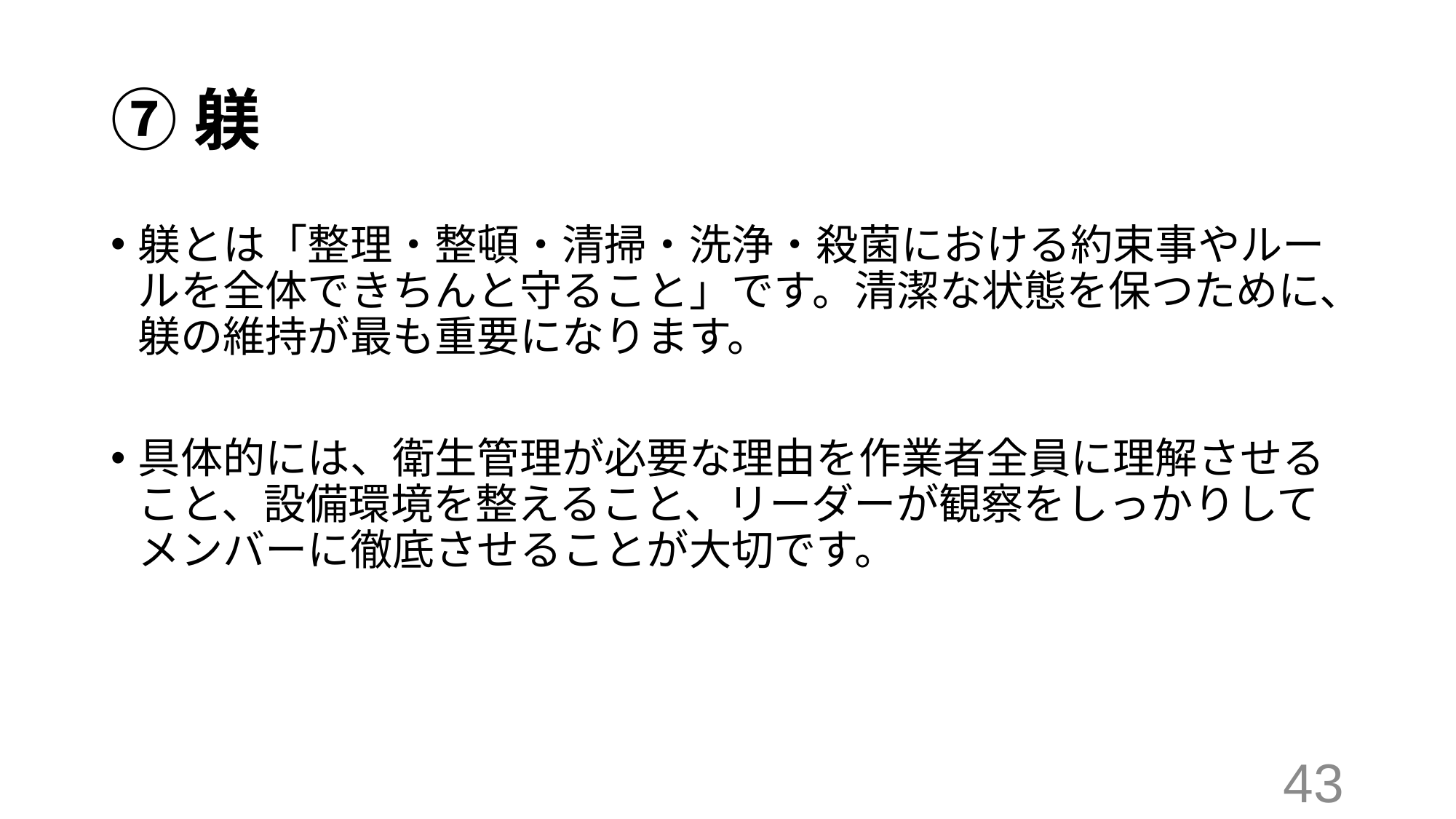

# ⑦躾
躾とは「整理・整頓・清掃・洗浄・殺菌における約束事やルールを全体できちんと守ること」です。清潔な状態を保つために、躾の維持が最も重要になります。

具体的には、衛生管理が必要な理由を作業者全員に理解させること、設備環境を整えること、リーダーが観察をしっかりしてメンバーに徹底させることが大切です。

43